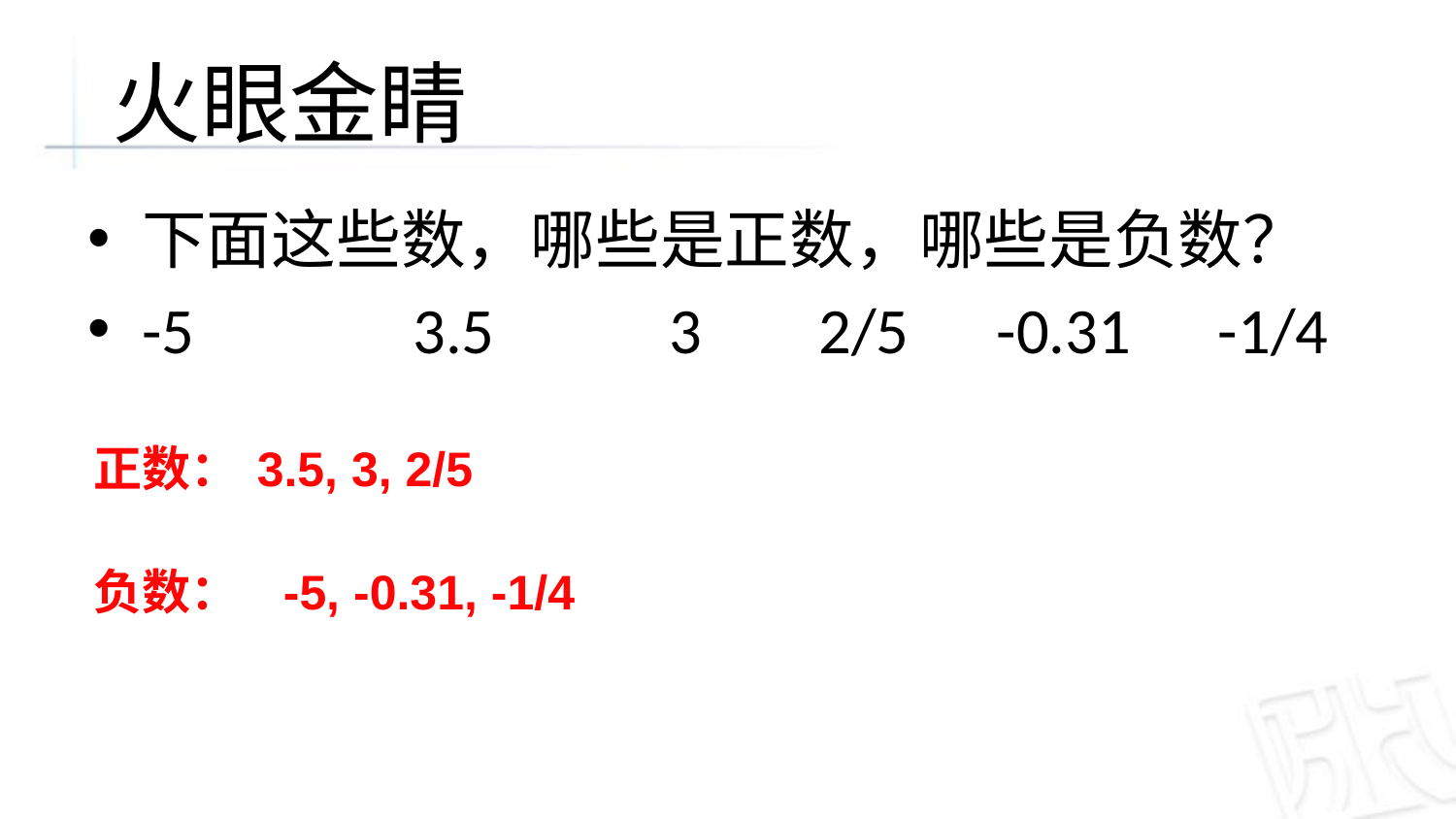

# 火眼金睛
下面这些数，哪些是正数，哪些是负数？
-5               3.5            3        2/5      -0.31      -1/4
正数：
3.5, 3, 2/5
负数：
-5, -0.31, -1/4